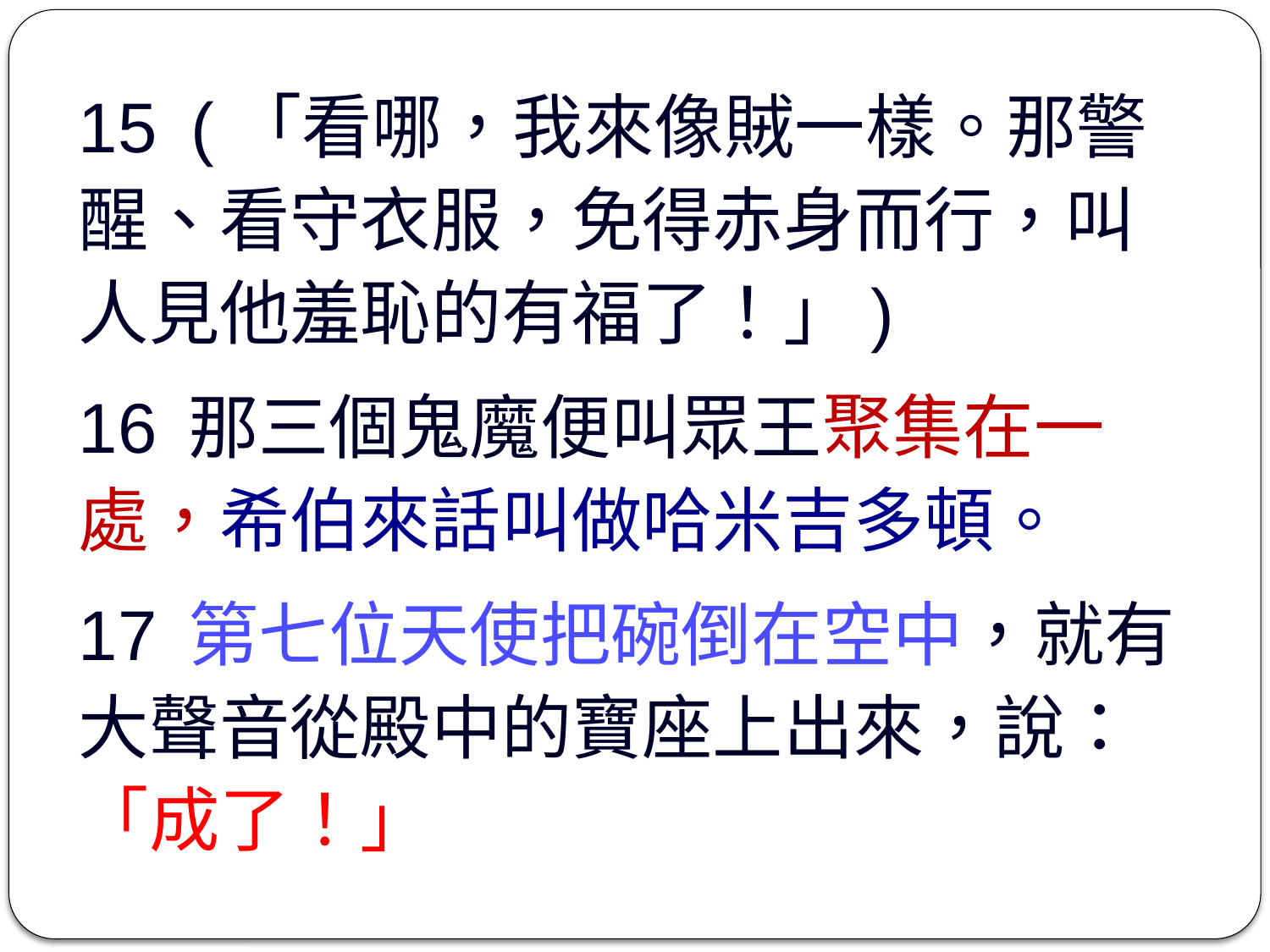

15  (「看哪，我來像賊一樣。那警醒、看守衣服，免得赤身而行，叫人見他羞恥的有福了！」)
16 那三個鬼魔便叫眾王聚集在一處，希伯來話叫做哈米吉多頓。
17 第七位天使把碗倒在空中，就有大聲音從殿中的寶座上出來，說：「成了！」